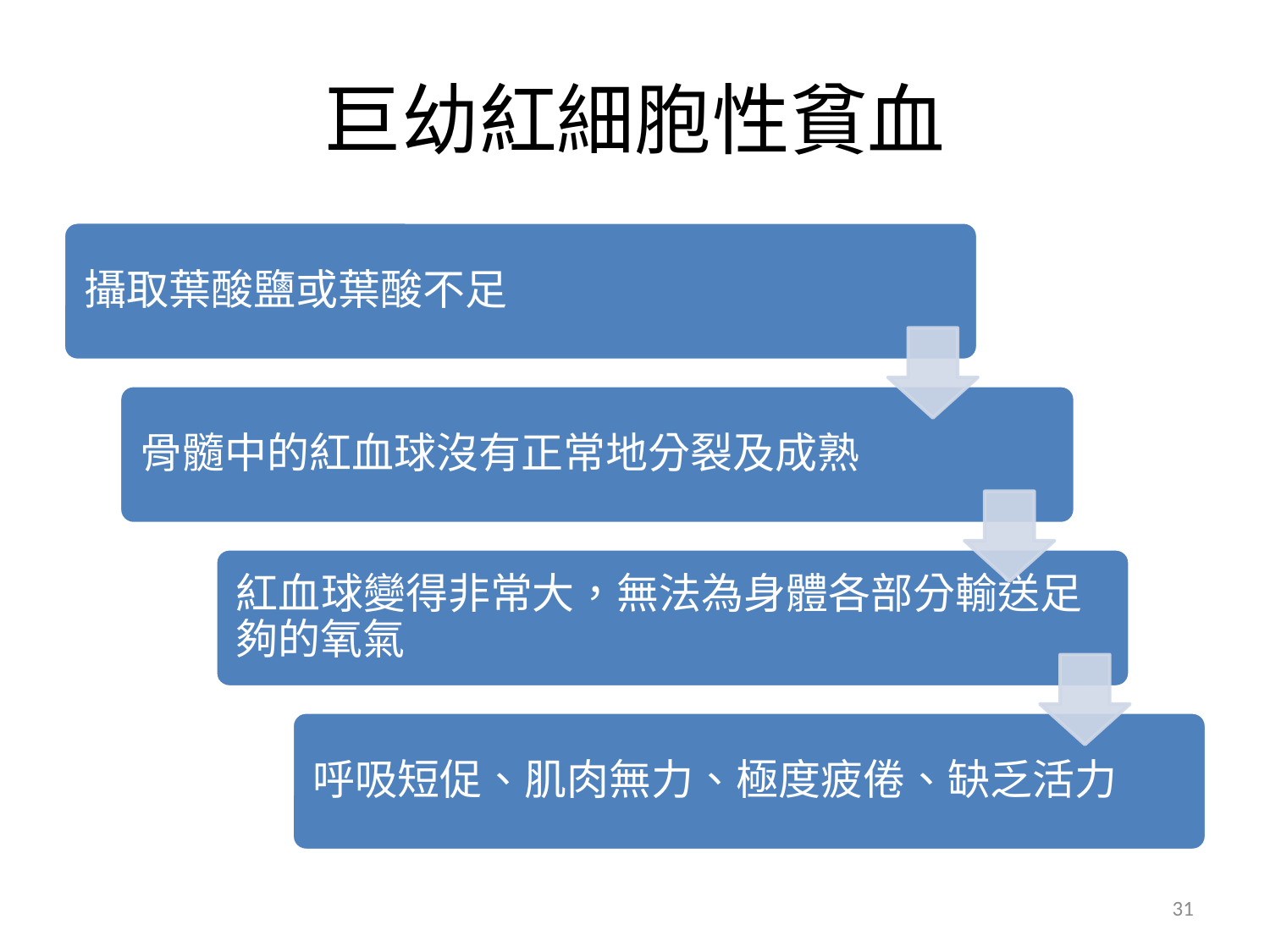

# 巨幼紅細胞性貧血
攝取葉酸鹽或葉酸不足
骨髓中的紅血球沒有正常地分裂及成熟
紅血球變得非常大，無法為身體各部分輸送足夠的氧氣
呼吸短促、肌肉無力、極度疲倦、缺乏活力

31